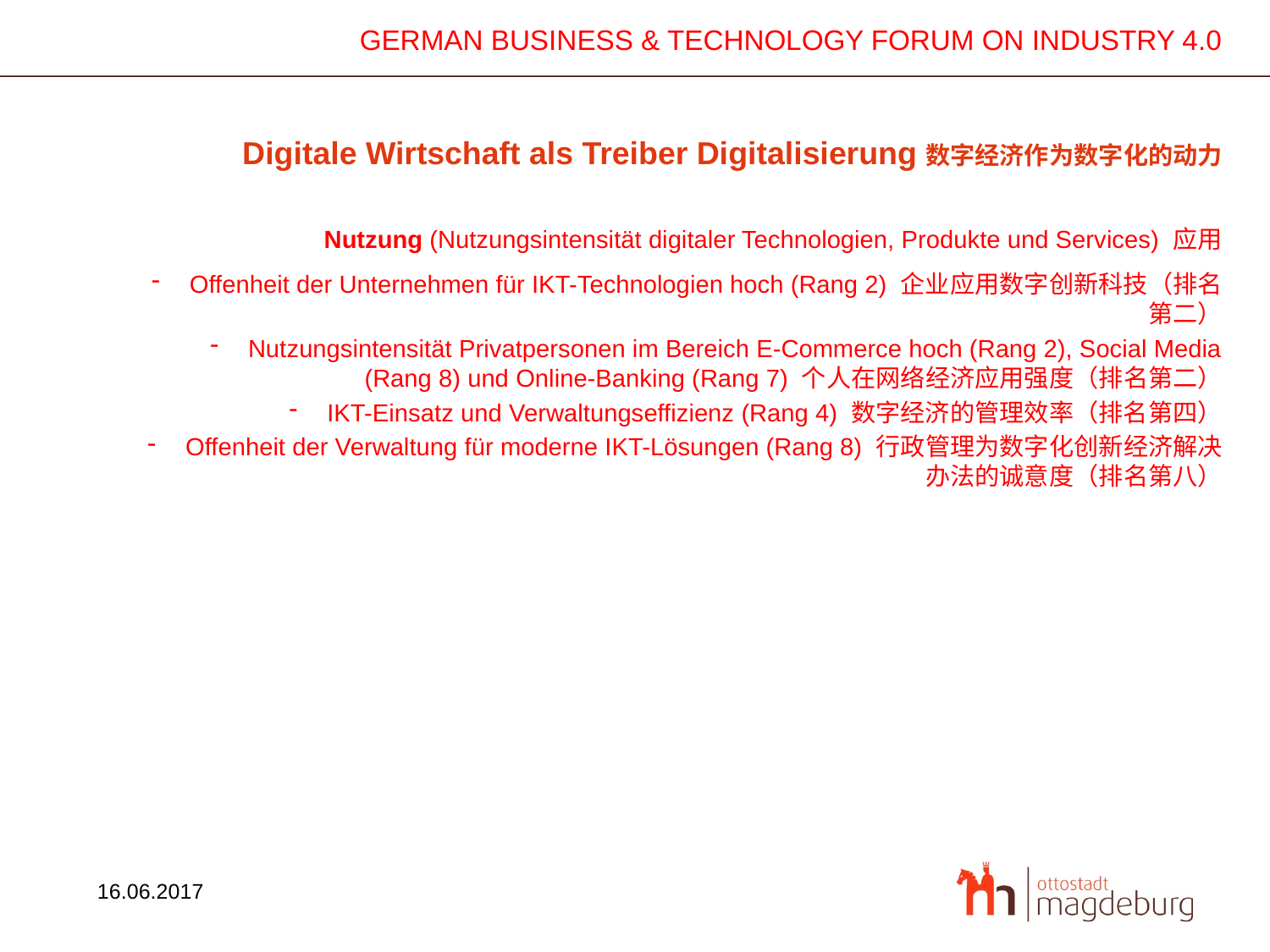

Digitale Wirtschaft als Treiber Digitalisierung数字经济作为数字化的动力
Nutzung (Nutzungsintensität digitaler Technologien, Produkte und Services) 应用
Offenheit der Unternehmen für IKT-Technologien hoch (Rang 2) 企业应用数字创新科技（排名第二）
Nutzungsintensität Privatpersonen im Bereich E-Commerce hoch (Rang 2), Social Media (Rang 8) und Online-Banking (Rang 7) 个人在网络经济应用强度（排名第二）
IKT-Einsatz und Verwaltungseffizienz (Rang 4) 数字经济的管理效率（排名第四）
Offenheit der Verwaltung für moderne IKT-Lösungen (Rang 8) 行政管理为数字化创新经济解决办法的诚意度（排名第八）